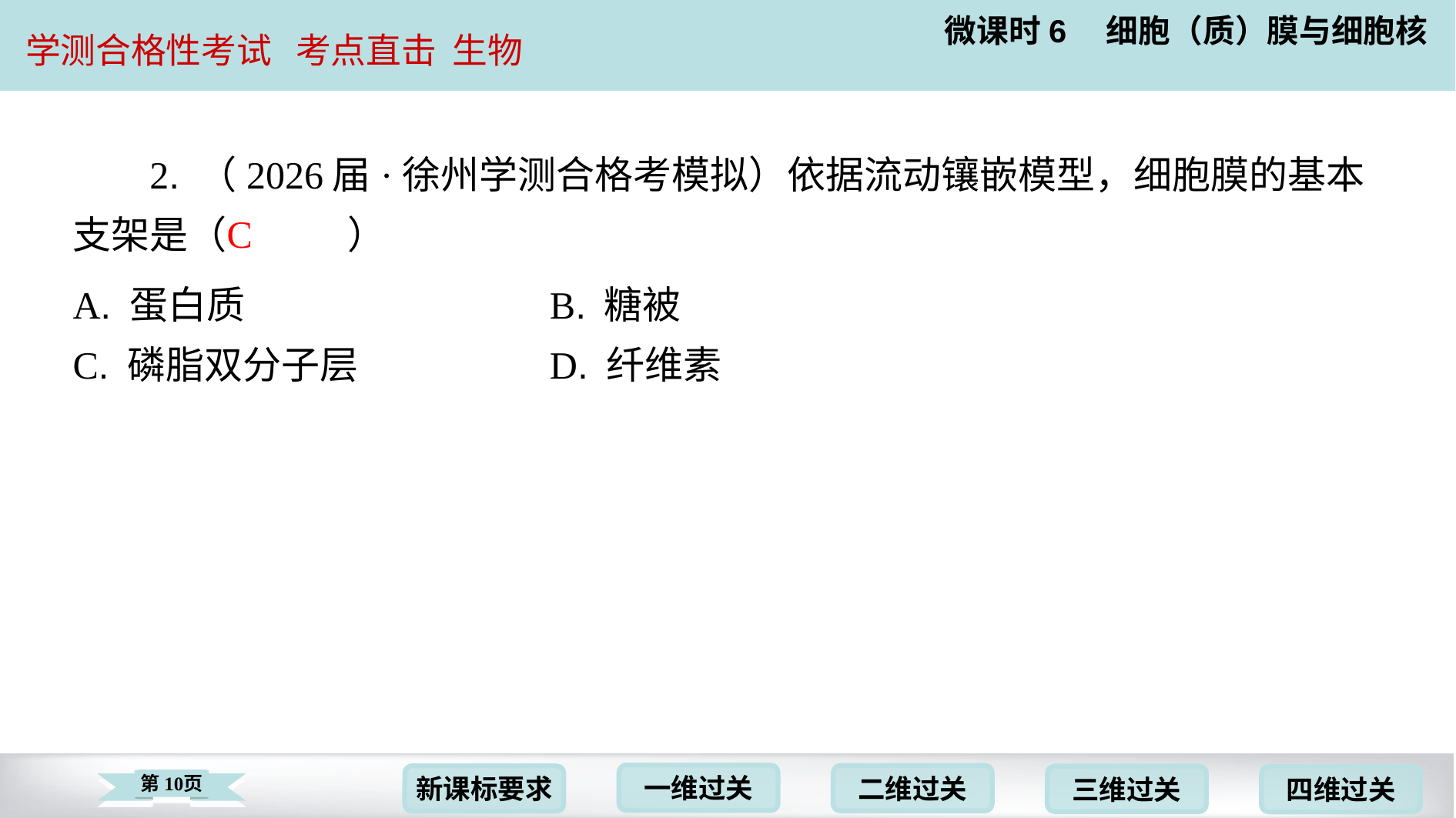

2. （2026届·徐州学测合格考模拟）依据流动镶嵌模型，细胞膜的基本支架是（　C　）
C
| A. 蛋白质 | B. 糖被 |
| --- | --- |
| C. 磷脂双分子层 | D. 纤维素 |